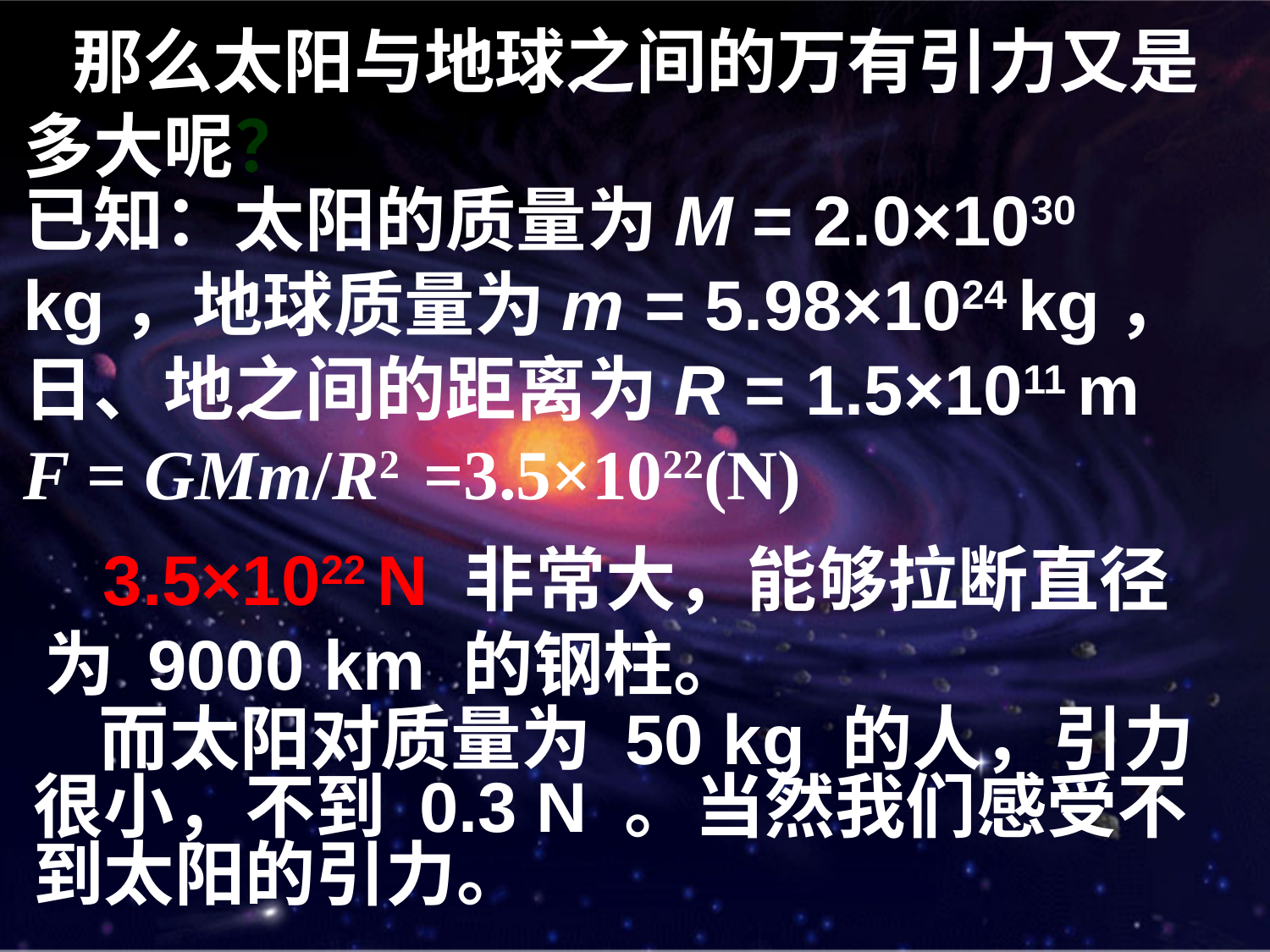

那么太阳与地球之间的万有引力又是多大呢？
已知：太阳的质量为M = 2.0×1030 kg，地球质量为m = 5.98×1024 kg，日、地之间的距离为R = 1.5×1011 m
F = GMm/R2
=3.5×1022(N)
   3.5×1022 N 非常大，能够拉断直径为 9000 km 的钢柱。
   而太阳对质量为 50 kg 的人，引力很小，不到 0.3 N 。当然我们感受不到太阳的引力。